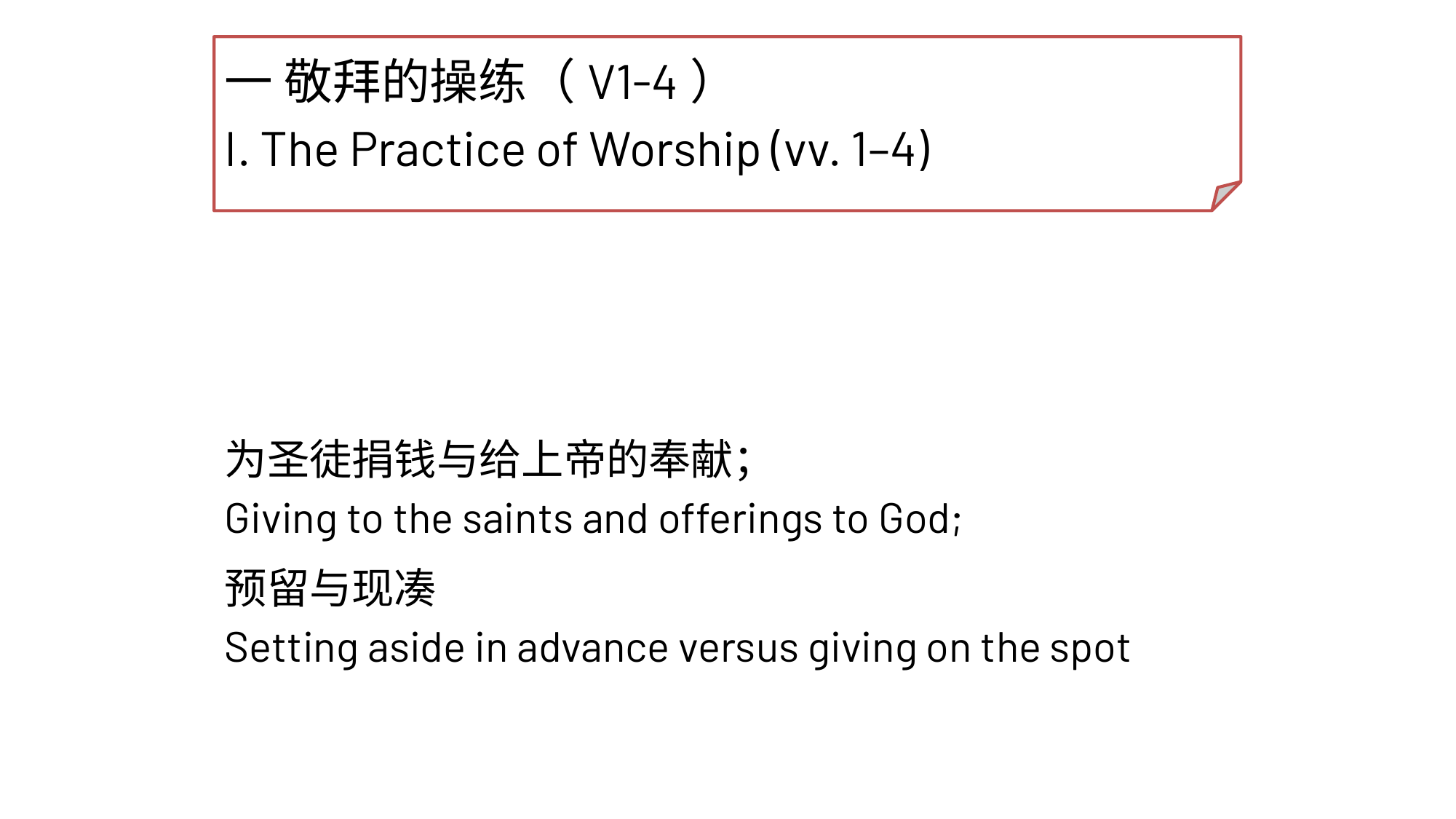

一 敬拜的操练（V1-4）
I. The Practice of Worship (vv. 1–4)
为圣徒捐钱与给上帝的奉献；
Giving to the saints and offerings to God;
预留与现凑
Setting aside in advance versus giving on the spot